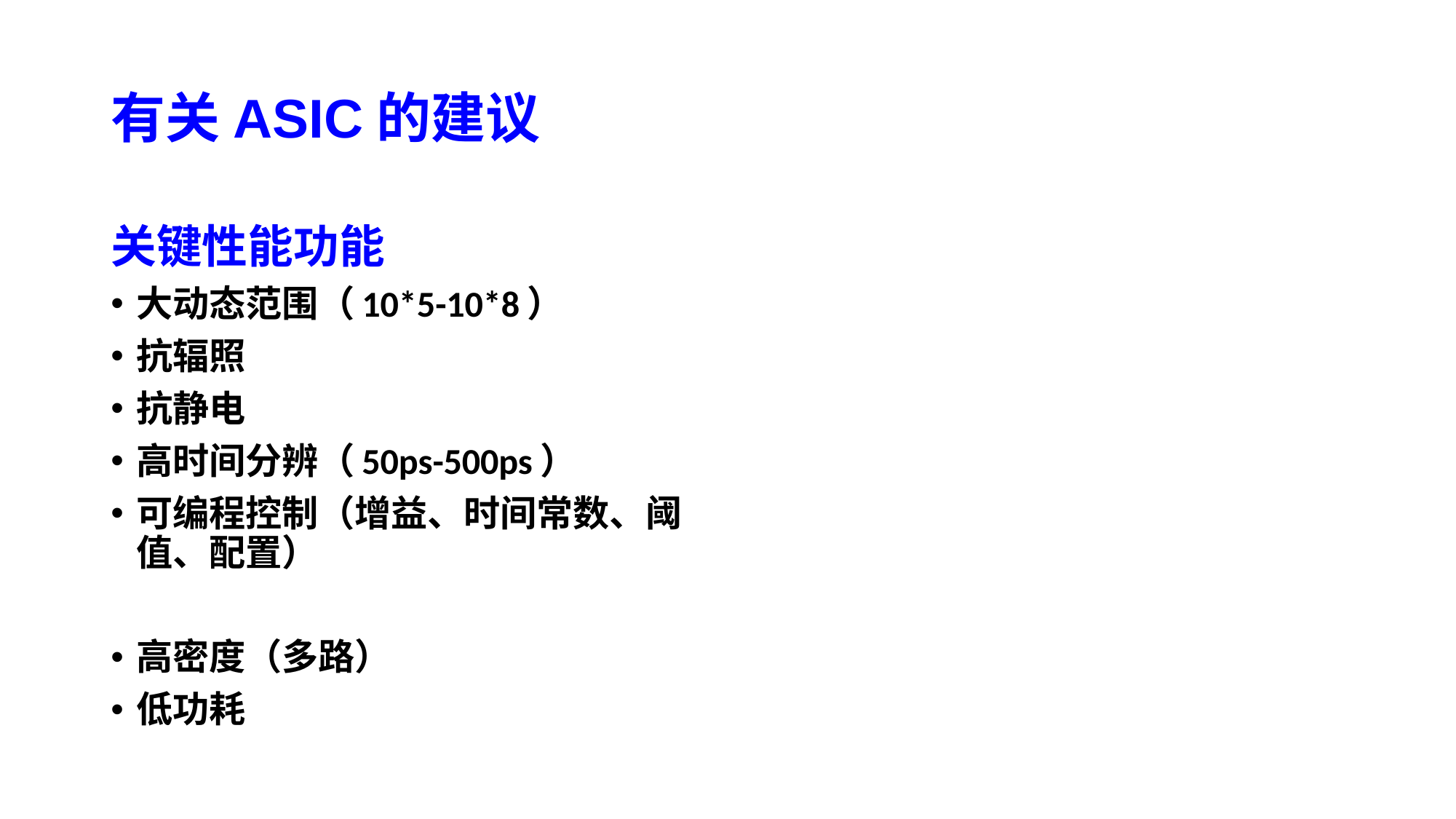

# 有关ASIC的建议
关键性能功能
大动态范围（10*5-10*8）
抗辐照
抗静电
高时间分辨（50ps-500ps）
可编程控制（增益、时间常数、阈值、配置）

高密度（多路）
低功耗